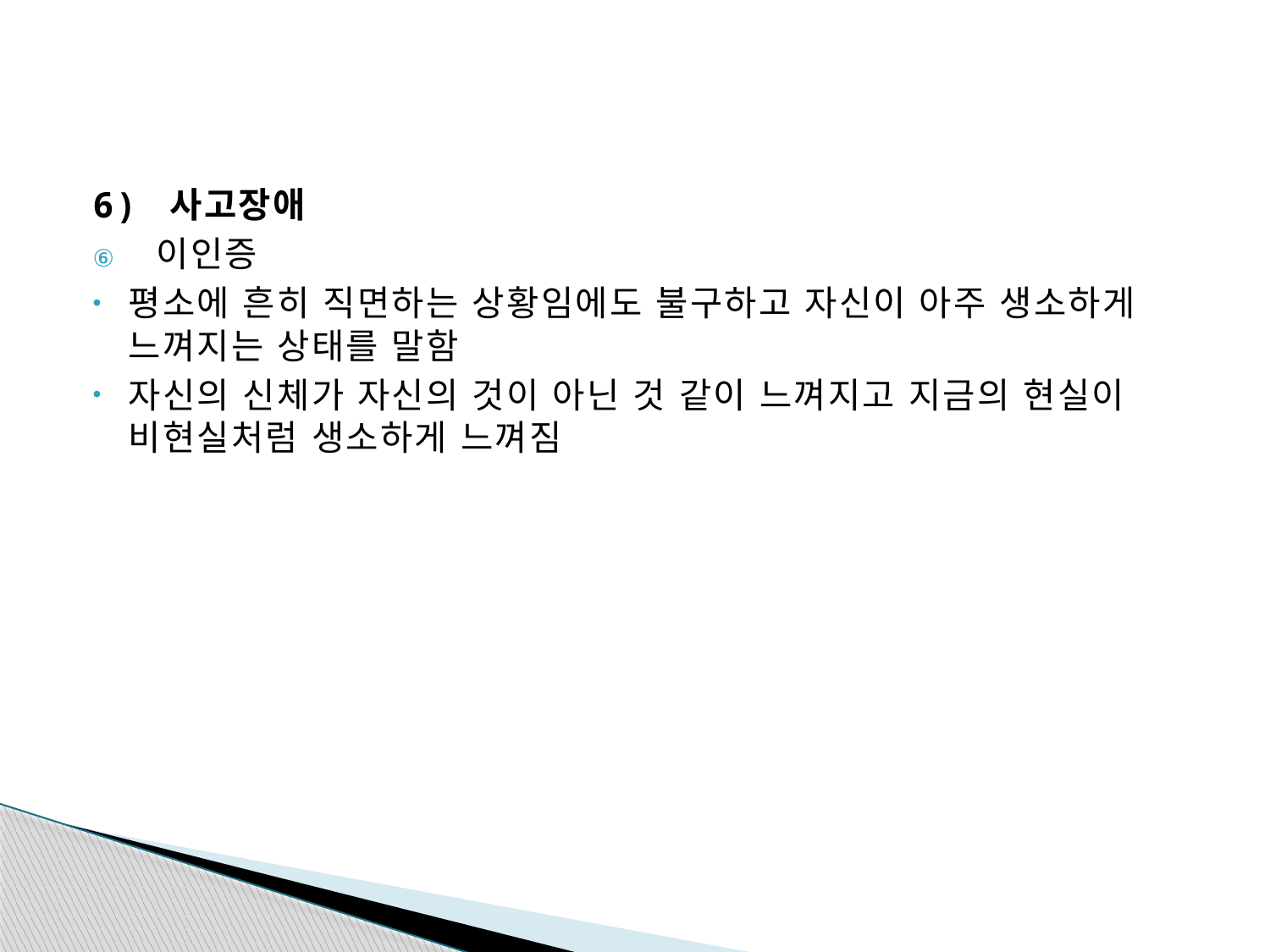

#
6) 사고장애
이인증
평소에 흔히 직면하는 상황임에도 불구하고 자신이 아주 생소하게 느껴지는 상태를 말함
자신의 신체가 자신의 것이 아닌 것 같이 느껴지고 지금의 현실이 비현실처럼 생소하게 느껴짐